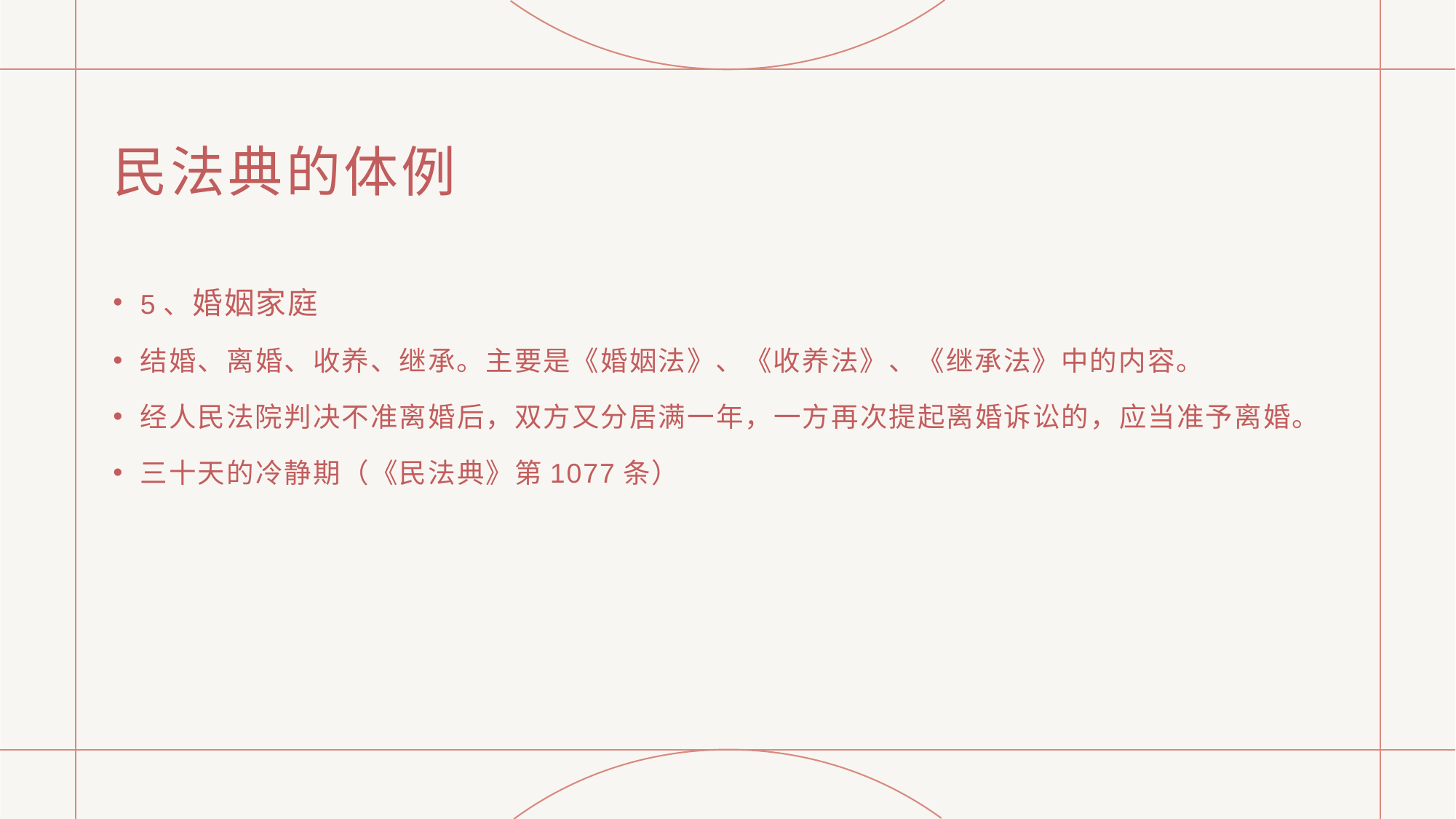

# 民法典的体例
5、婚姻家庭
结婚、离婚、收养、继承。主要是《婚姻法》、《收养法》、《继承法》中的内容。
经人民法院判决不准离婚后，双方又分居满一年，一方再次提起离婚诉讼的，应当准予离婚。
三十天的冷静期（《民法典》第1077条）